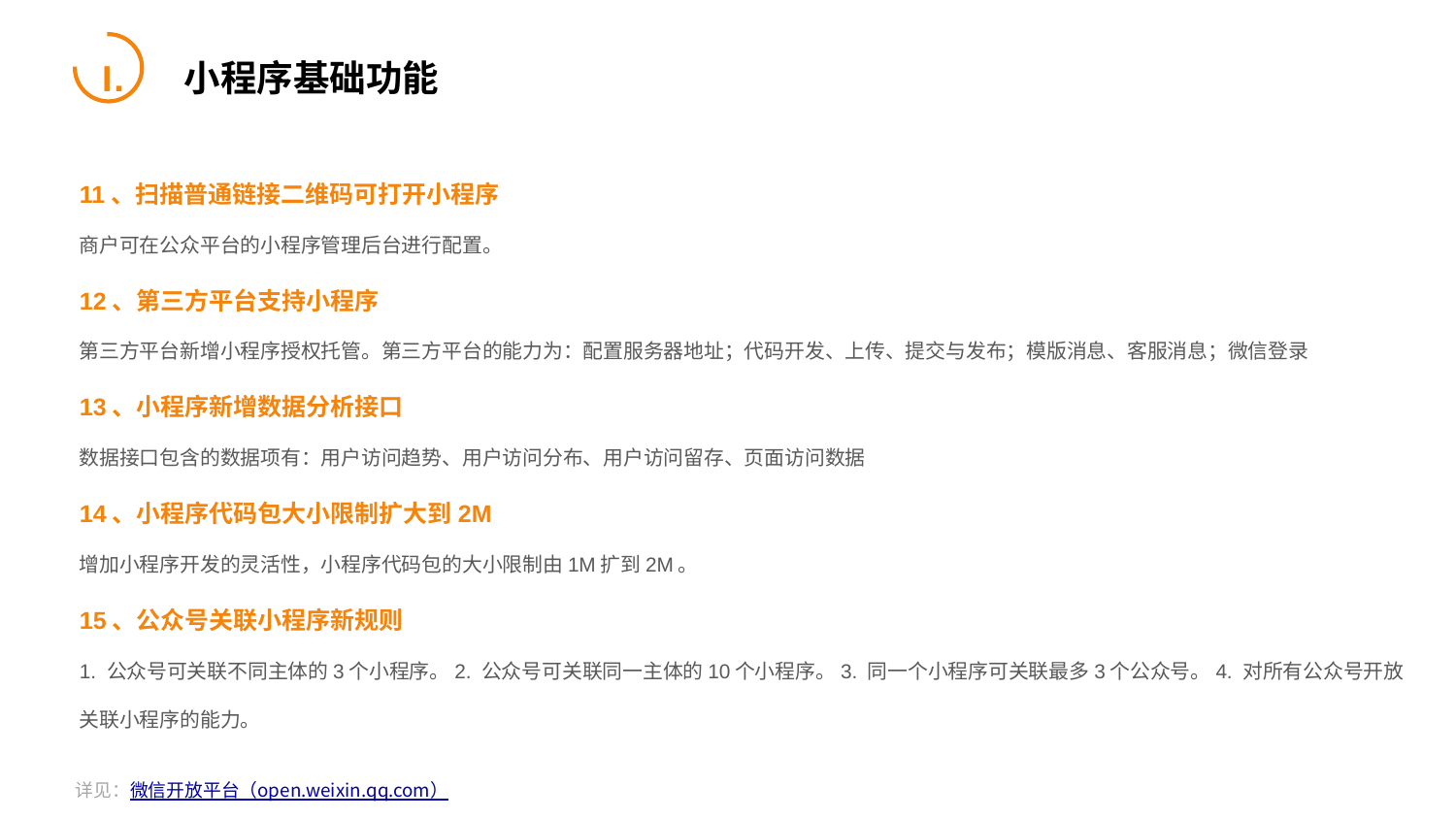

小程序基础功能

11、扫描普通链接二维码可打开小程序
商户可在公众平台的小程序管理后台进行配置。
12、第三方平台支持小程序
第三方平台新增小程序授权托管。第三方平台的能力为：配置服务器地址；代码开发、上传、提交与发布；模版消息、客服消息；微信登录
13、小程序新增数据分析接口
数据接口包含的数据项有：用户访问趋势、用户访问分布、用户访问留存、页面访问数据
14、小程序代码包大小限制扩大到2M
增加小程序开发的灵活性，小程序代码包的大小限制由1M扩到2M。
15、公众号关联小程序新规则
1. 公众号可关联不同主体的3个小程序。2. 公众号可关联同一主体的10个小程序。3. 同一个小程序可关联最多3个公众号。4. 对所有公众号开放关联小程序的能力。
详见：微信开放平台（open.weixin.qq.com）